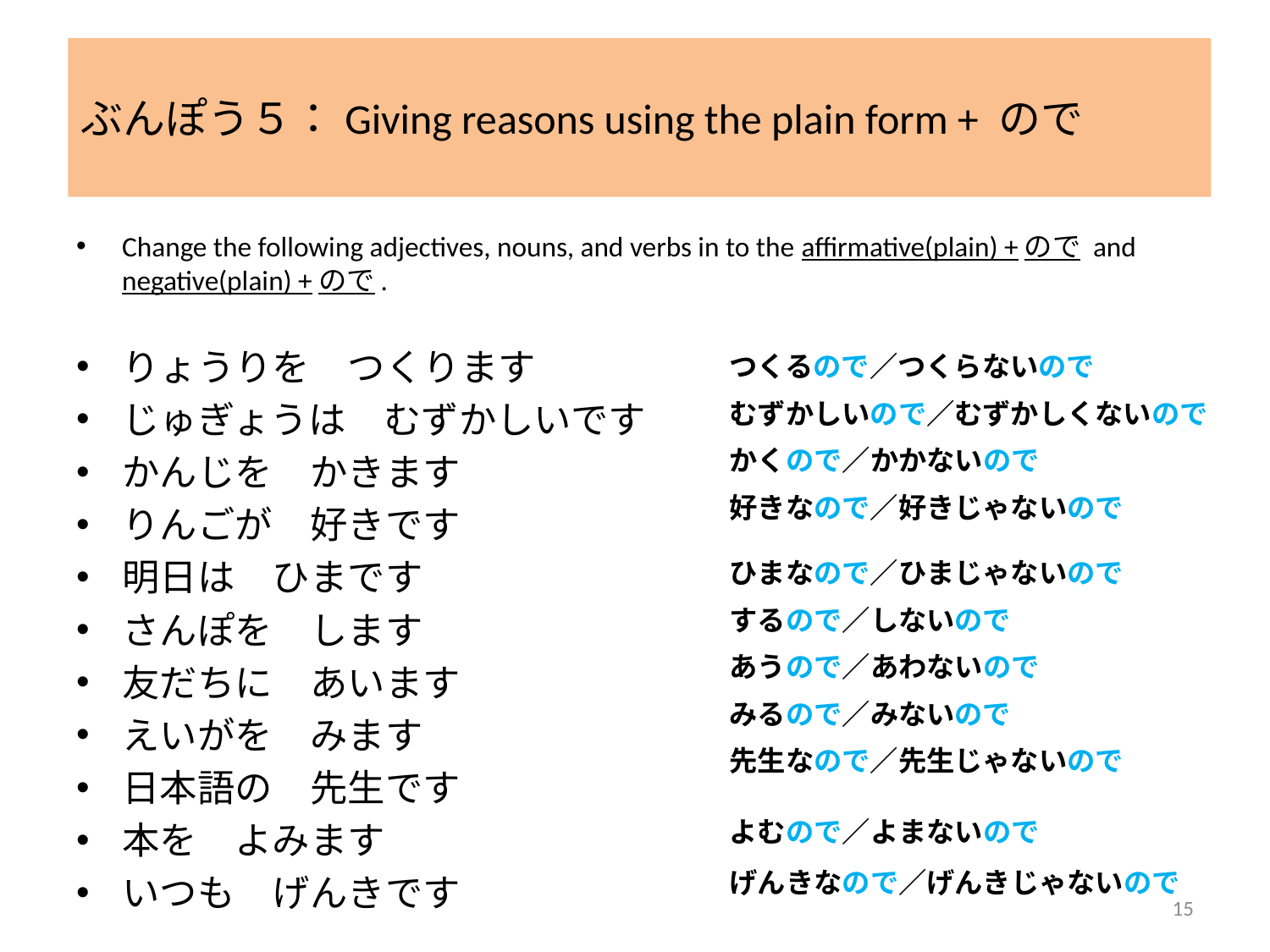

# ぶんぽう５：Giving reasons using the plain form + ので
Change the following adjectives, nouns, and verbs in to the affirmative(plain) +ので and negative(plain) +ので.

りょうりを　つくります
じゅぎょうは　むずかしいです
かんじを　かきます
りんごが　好きです
明日は　ひまです
さんぽを　します
友だちに　あいます
えいがを　みます
日本語の　先生です
本を　よみます
いつも　げんきです

つくるので／つくらないので
むずかしいので／むずかしくないので
かくので／かかないので
好きなので／好きじゃないので
ひまなので／ひまじゃないので
するので／しないので
あうので／あわないので
みるので／みないので
先生なので／先生じゃないので
よむので／よまないので
げんきなので／げんきじゃないので
15